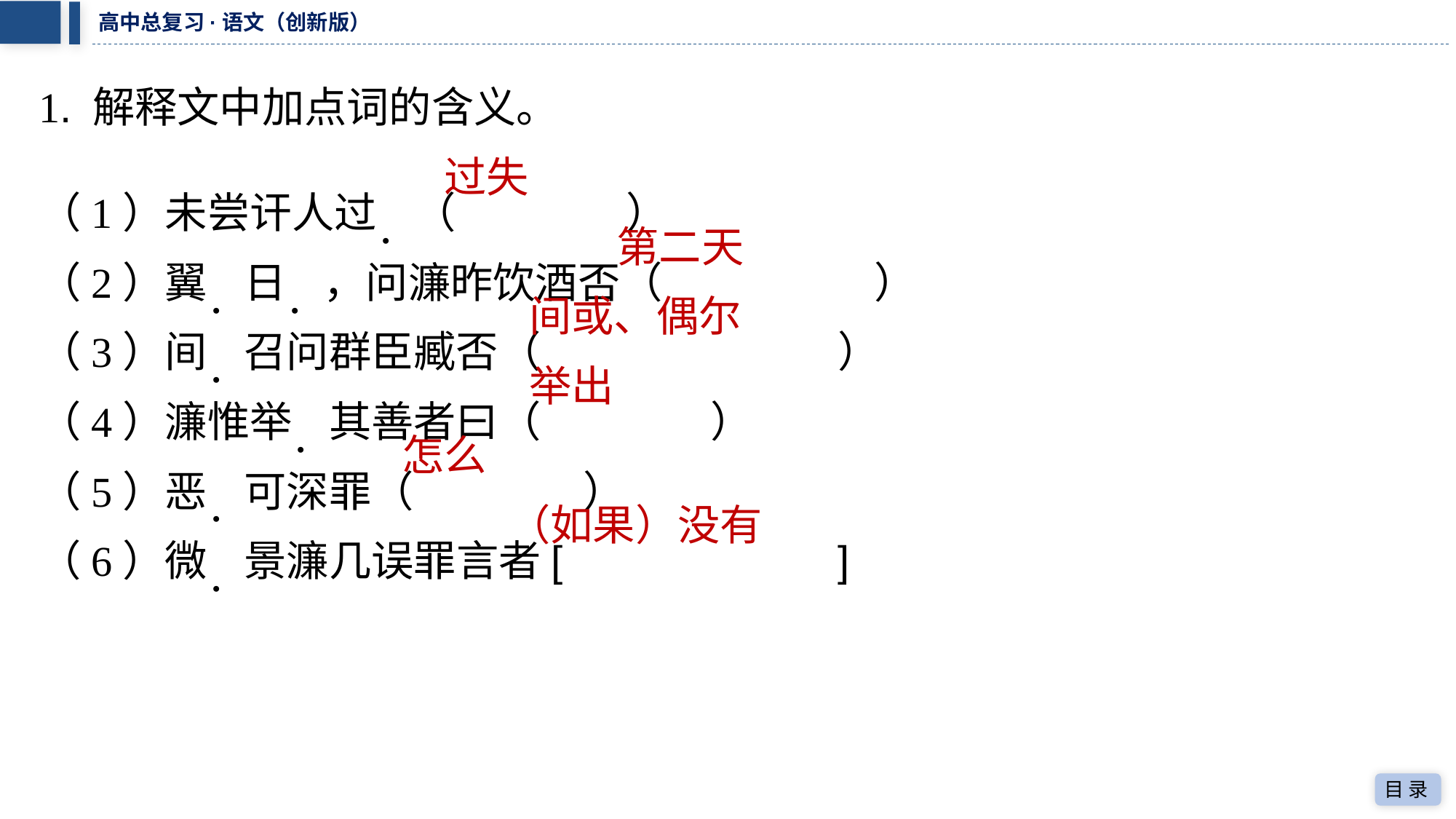

1. 解释文中加点词的含义。
过失
（1）未尝讦人过．（　过失　）
第二天
（2）翼．日．，问濂昨饮酒否（　第二天　）
间或、偶尔
（3）间．召问群臣臧否（　间或、偶尔　）
举出
（4）濂惟举．其善者曰（　举出　）
怎么
（5）恶．可深罪（　怎么　）
（如果）没有
（6）微．景濂几误罪言者[（如果）没有]